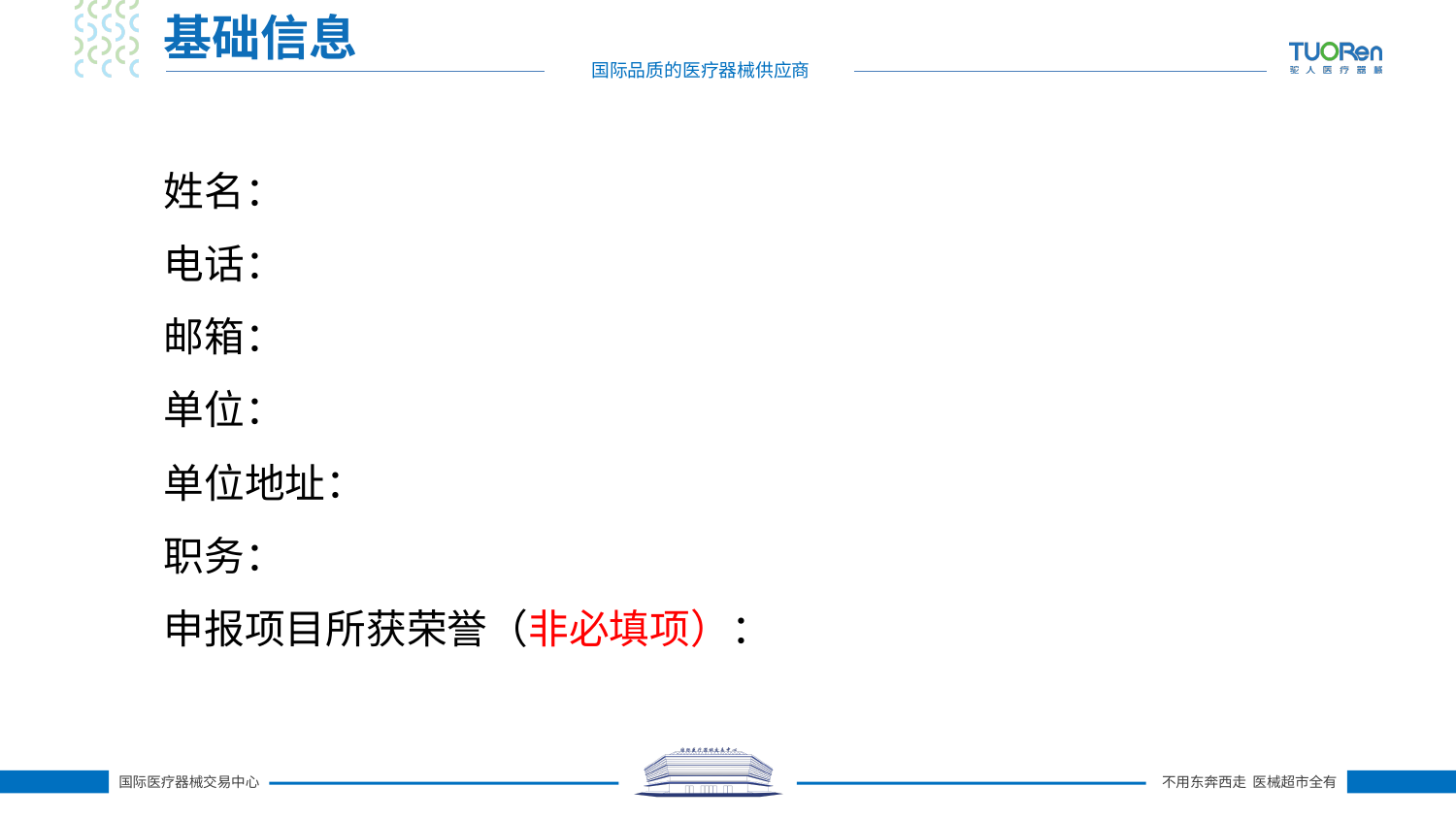

基础信息
姓名：
电话：
邮箱：
单位：
单位地址：
职务：
申报项目所获荣誉（非必填项）：